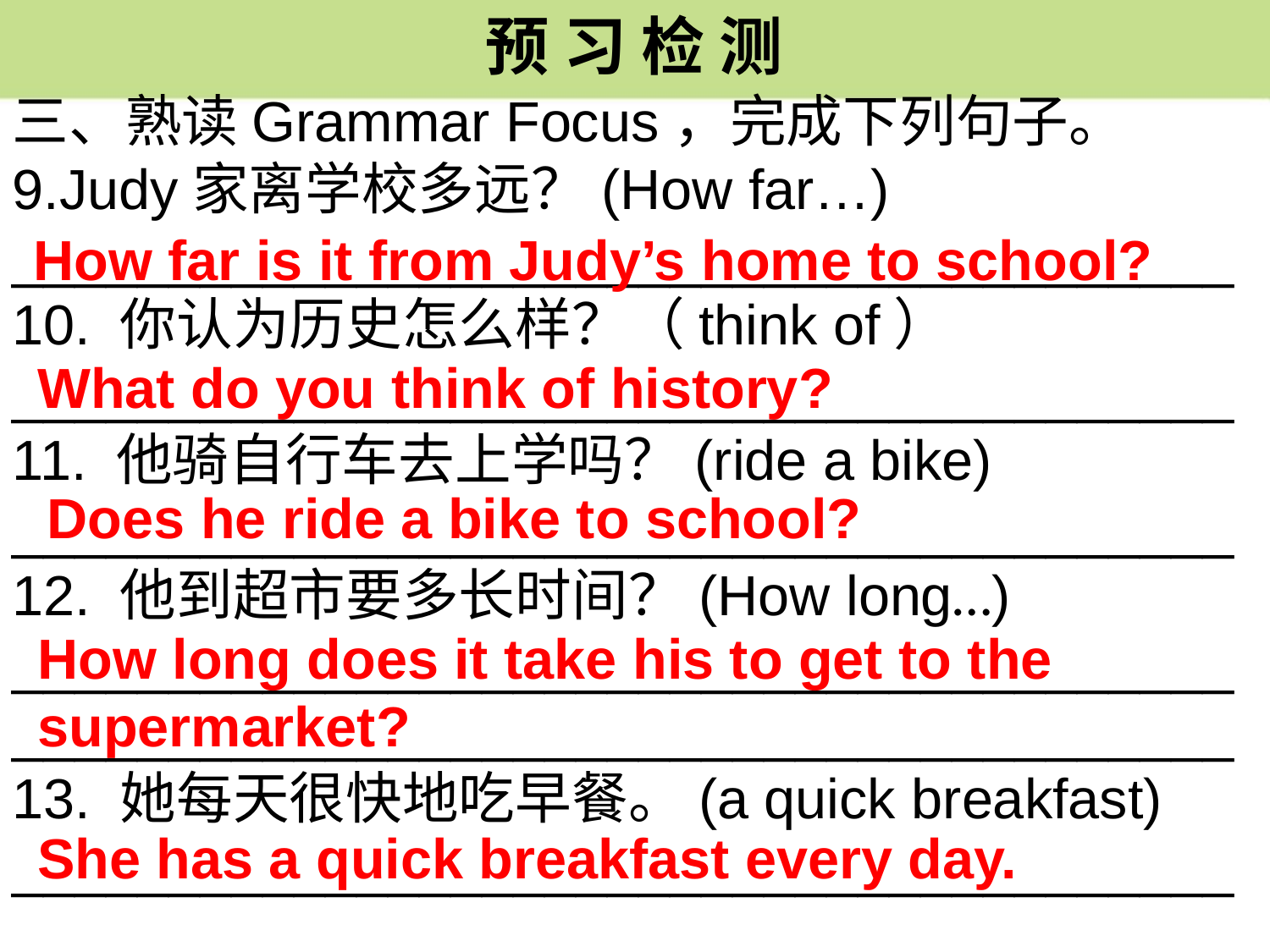

预 习 检 测
三、熟读Grammar Focus，完成下列句子。
9.Judy家离学校多远？(How far…) _______________________________________
10. 你认为历史怎么样？（think of） _______________________________________
11. 他骑自行车去上学吗？(ride a bike)  _______________________________________
12. 他到超市要多长时间？(How long…)
______________________________________________________________________________
13. 她每天很快地吃早餐。(a quick breakfast)
_______________________________________
How far is it from Judy’s home to school?
What do you think of history?
Does he ride a bike to school?
How long does it take his to get to the supermarket?
She has a quick breakfast every day.